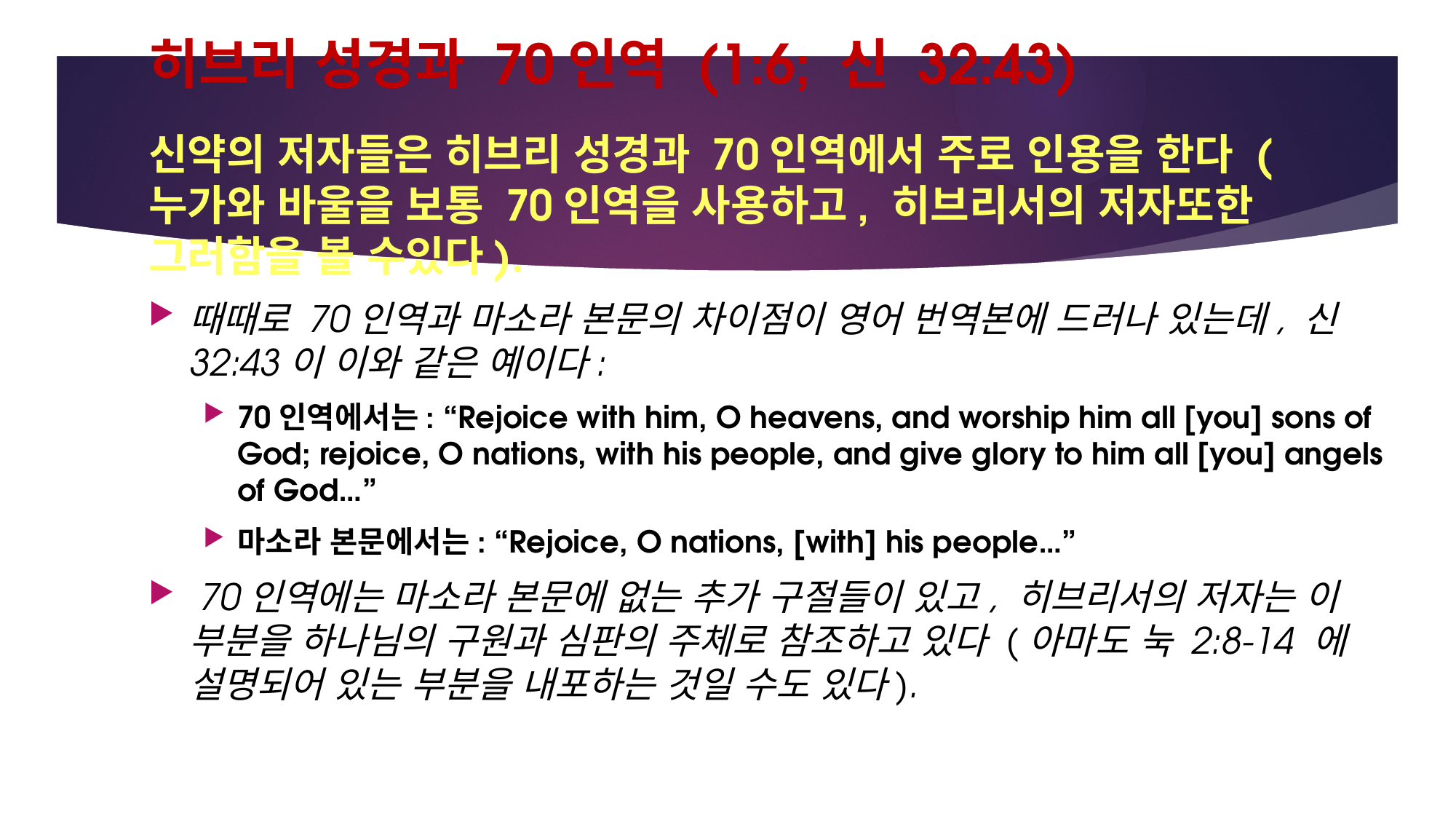

# 히브리 성경과 70인역 (1:6; 신 32:43)
신약의 저자들은 히브리 성경과 70인역에서 주로 인용을 한다 (누가와 바울을 보통 70인역을 사용하고, 히브리서의 저자또한 그러함을 볼 수있다).
때때로 70인역과 마소라 본문의 차이점이 영어 번역본에 드러나 있는데, 신 32:43이 이와 같은 예이다:
70인역에서는: “Rejoice with him, O heavens, and worship him all [you] sons of God; rejoice, O nations, with his people, and give glory to him all [you] angels of God…”
마소라 본문에서는: “Rejoice, O nations, [with] his people…”
 70인역에는 마소라 본문에 없는 추가 구절들이 있고, 히브리서의 저자는 이 부분을 하나님의 구원과 심판의 주체로 참조하고 있다 (아마도 눅 2:8-14 에 설명되어 있는 부분을 내포하는 것일 수도 있다).